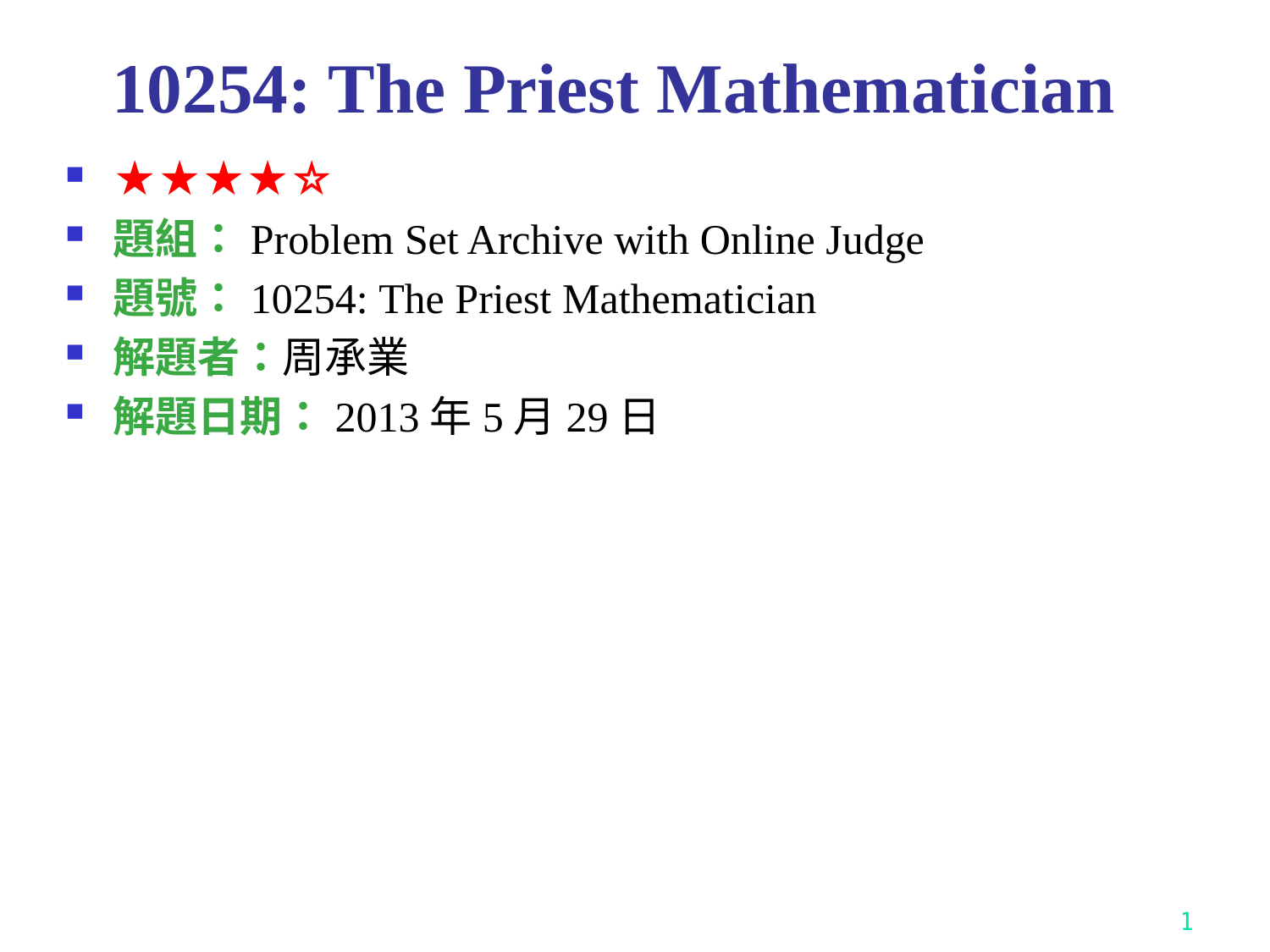

# 10254: The Priest Mathematician
★★★★☆
題組：Problem Set Archive with Online Judge
題號：10254: The Priest Mathematician
解題者：周承業
解題日期：2013年5月29日
1